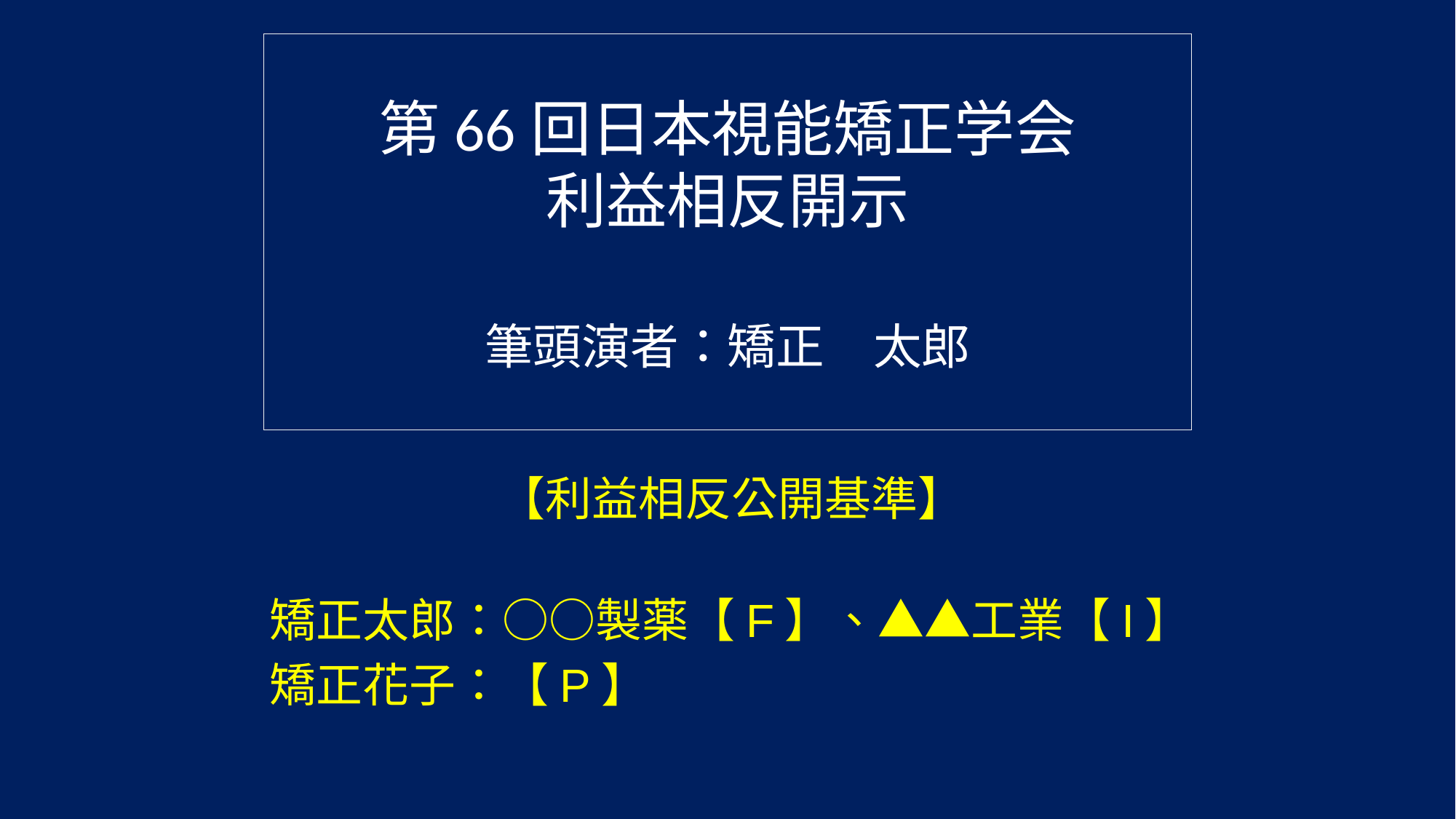

# 第66回日本視能矯正学会 利益相反開示 筆頭演者：矯正　太郎
【利益相反公開基準】
矯正太郎：○○製薬【F】、▲▲工業【I】
矯正花子：【P】